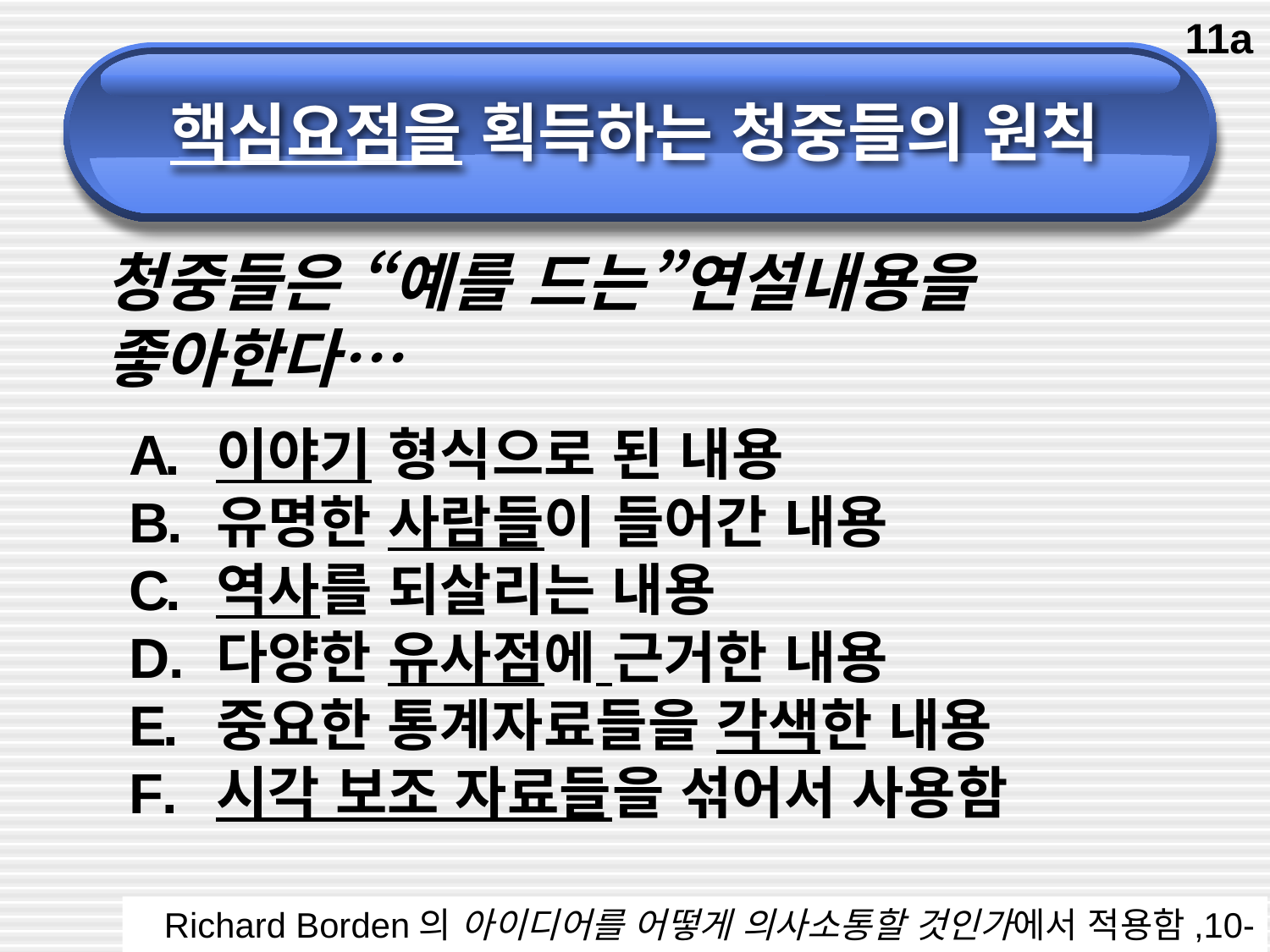

핵심요점을 획득하는 청중들의 원칙
11a
청중들은 “예를 드는”연설내용을 좋아한다…
이야기 형식으로 된 내용
유명한 사람들이 들어간 내용
역사를 되살리는 내용
다양한 유사점에 근거한 내용
중요한 통계자료들을 각색한 내용
시각 보조 자료들을 섞어서 사용함
Richard Borden의 아이디어를 어떻게 의사소통할 것인가에서 적용함,10-14